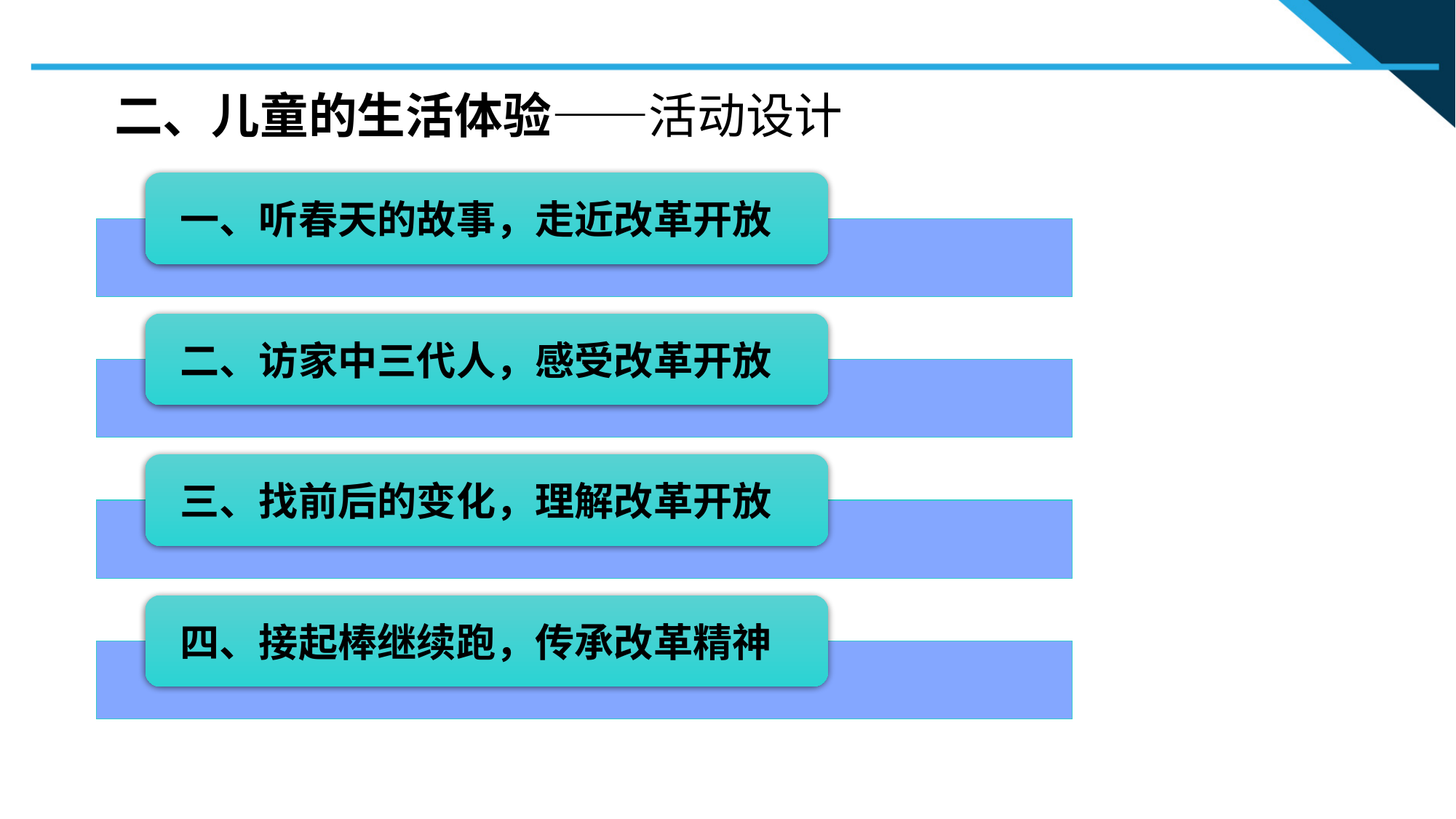

二、儿童的生活体验——活动设计
一、听春天的故事，走近改革开放
二、访家中三代人，感受改革开放
三、找前后的变化，理解改革开放
四、接起棒继续跑，传承改革精神